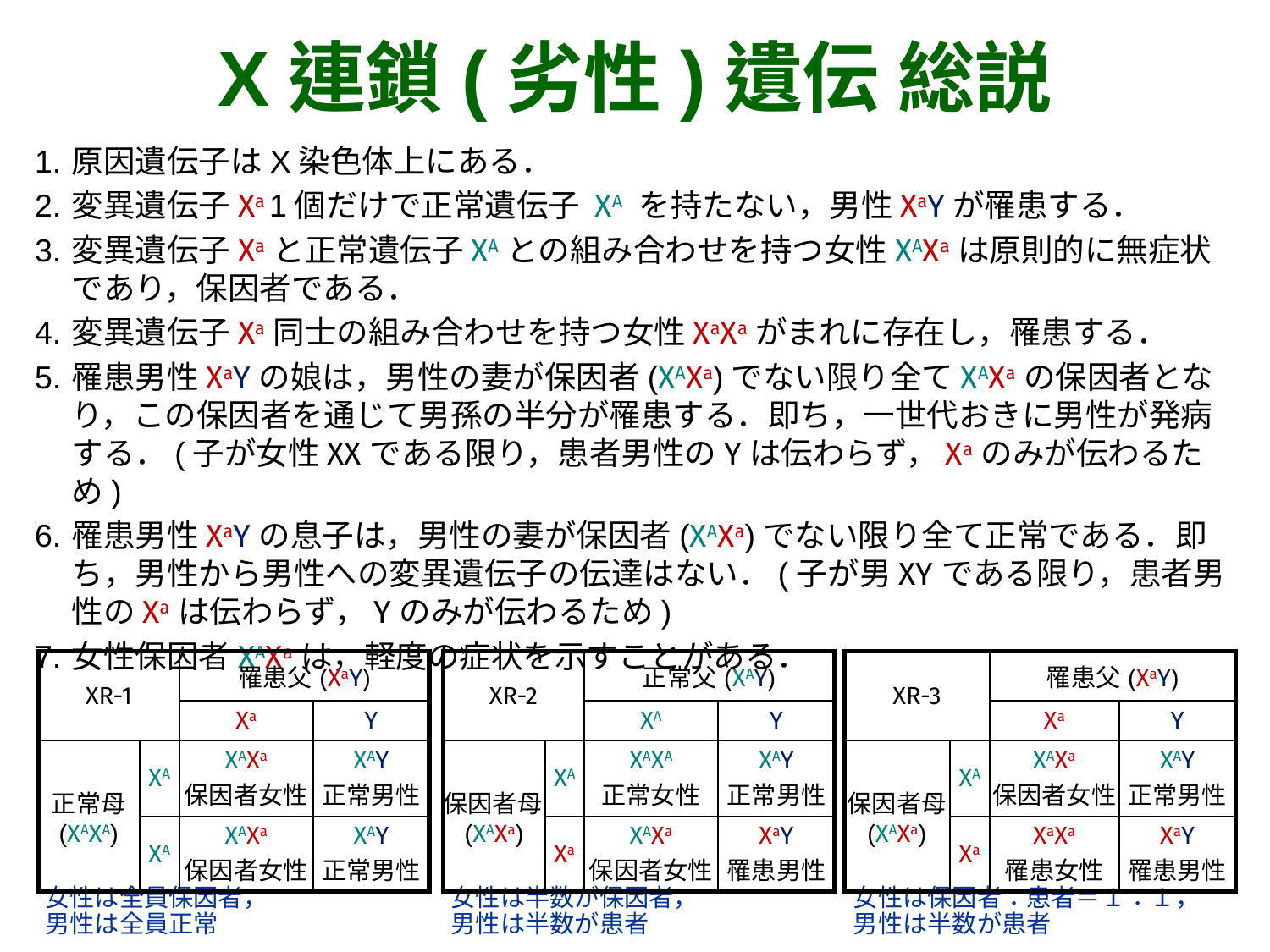

X連鎖(劣性)遺伝 総説

原因遺伝子はX染色体上にある．
変異遺伝子 Xa 1個だけで正常遺伝子 XA を持たない，男性 XaY が罹患する．
変異遺伝子 Xa と正常遺伝子 XA との組み合わせを持つ女性 XAXa は原則的に無症状であり，保因者である．
変異遺伝子 Xa 同士の組み合わせを持つ女性 XaXa がまれに存在し，罹患する．
罹患男性 XaY の娘は，男性の妻が保因者(XAXa)でない限り全て XAXa の保因者となり，この保因者を通じて男孫の半分が罹患する．即ち，一世代おきに男性が発病する．(子が女性 XX である限り，患者男性の Y は伝わらず，Xa のみが伝わるため)
罹患男性 XaY の息子は，男性の妻が保因者(XAXa)でない限り全て正常である．即ち，男性から男性への変異遺伝子の伝達はない．(子が男 XY である限り，患者男性の Xa は伝わらず，Y のみが伝わるため)
女性保因者 XAXa は，軽度の症状を示すことがある．
| XR-1 |  | 罹患父(XaY) |  |
| --- | --- | --- | --- |
|  |  | Xa | Y |
| 正常母 (XAXA) | XA | XAXa 保因者女性 | XAY 正常男性 |
|  | XA | XAXa 保因者女性 | XAY 正常男性 |
| XR-2 |  | 正常父(XAY) |  |
| --- | --- | --- | --- |
|  |  | XA | Y |
| 保因者母(XAXa) | XA | XAXA 正常女性 | XAY 正常男性 |
|  | Xa | XAXa 保因者女性 | XaY 罹患男性 |
| XR-3 |  | 罹患父(XaY) |  |
| --- | --- | --- | --- |
|  |  | Xa | Y |
| 保因者母 (XAXa) | XA | XAXa 保因者女性 | XAY 正常男性 |
|  | Xa | XaXa 罹患女性 | XaY 罹患男性 |
女性は全員保因者，
男性は全員正常
女性は半数が保因者，
男性は半数が患者
女性は保因者：患者＝１：１，
男性は半数が患者